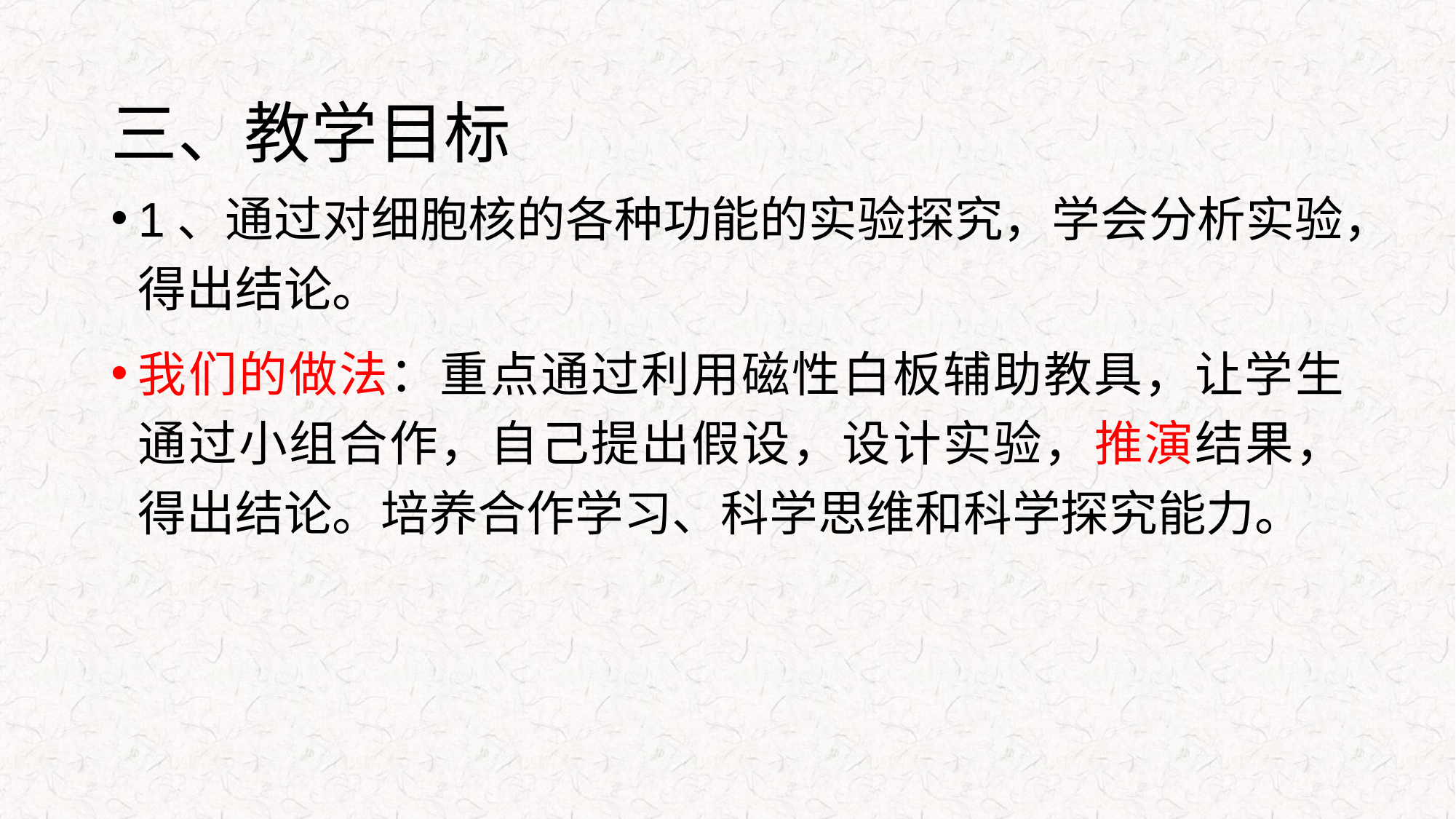

# 三、教学目标
1、通过对细胞核的各种功能的实验探究，学会分析实验，得出结论。
我们的做法：重点通过利用磁性白板辅助教具，让学生通过小组合作，自己提出假设，设计实验，推演结果，得出结论。培养合作学习、科学思维和科学探究能力。